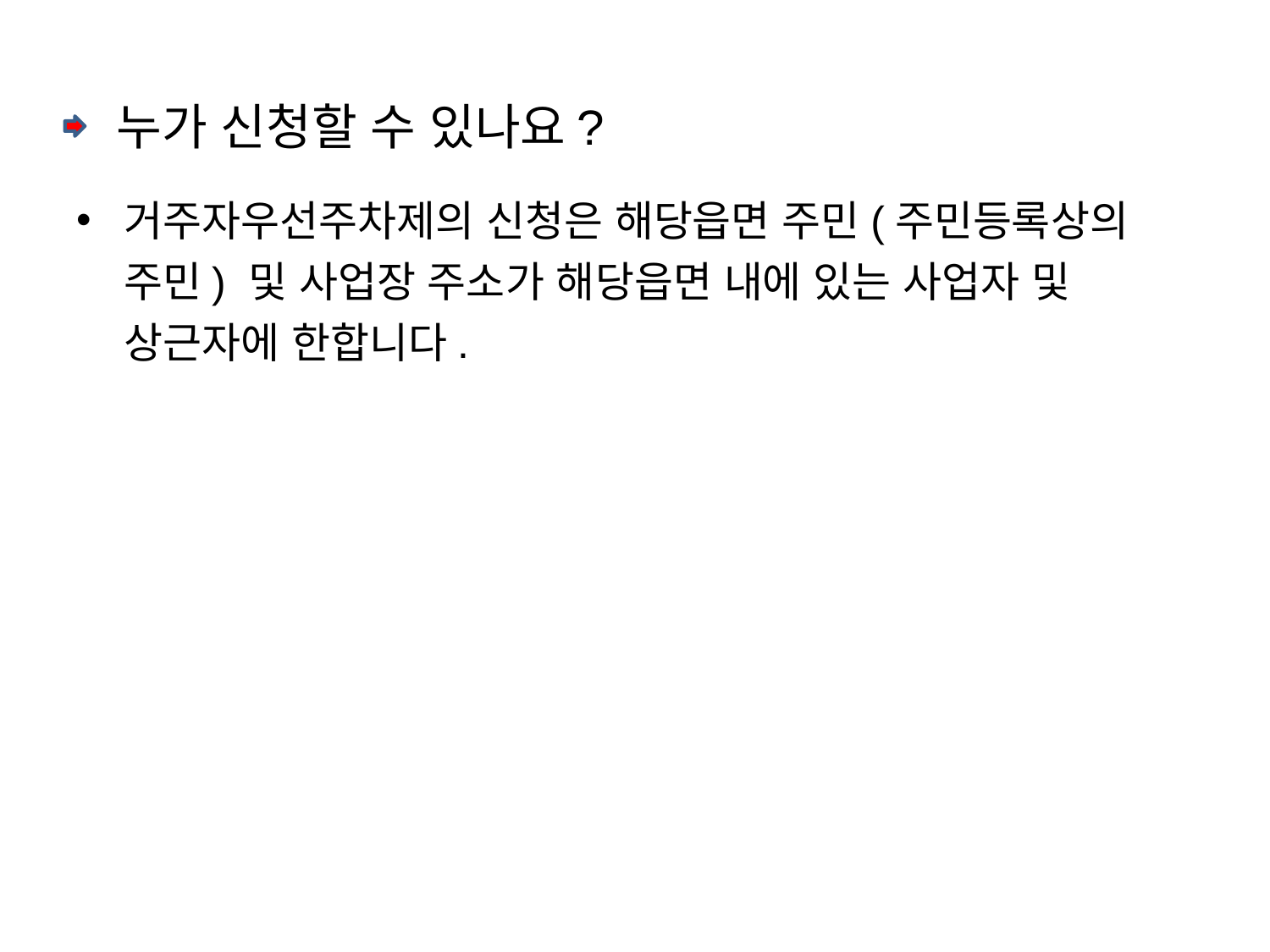

# 누가 신청할 수 있나요?

거주자우선주차제의 신청은 해당읍면 주민(주민등록상의 주민) 및 사업장 주소가 해당읍면 내에 있는 사업자 및 상근자에 한합니다.